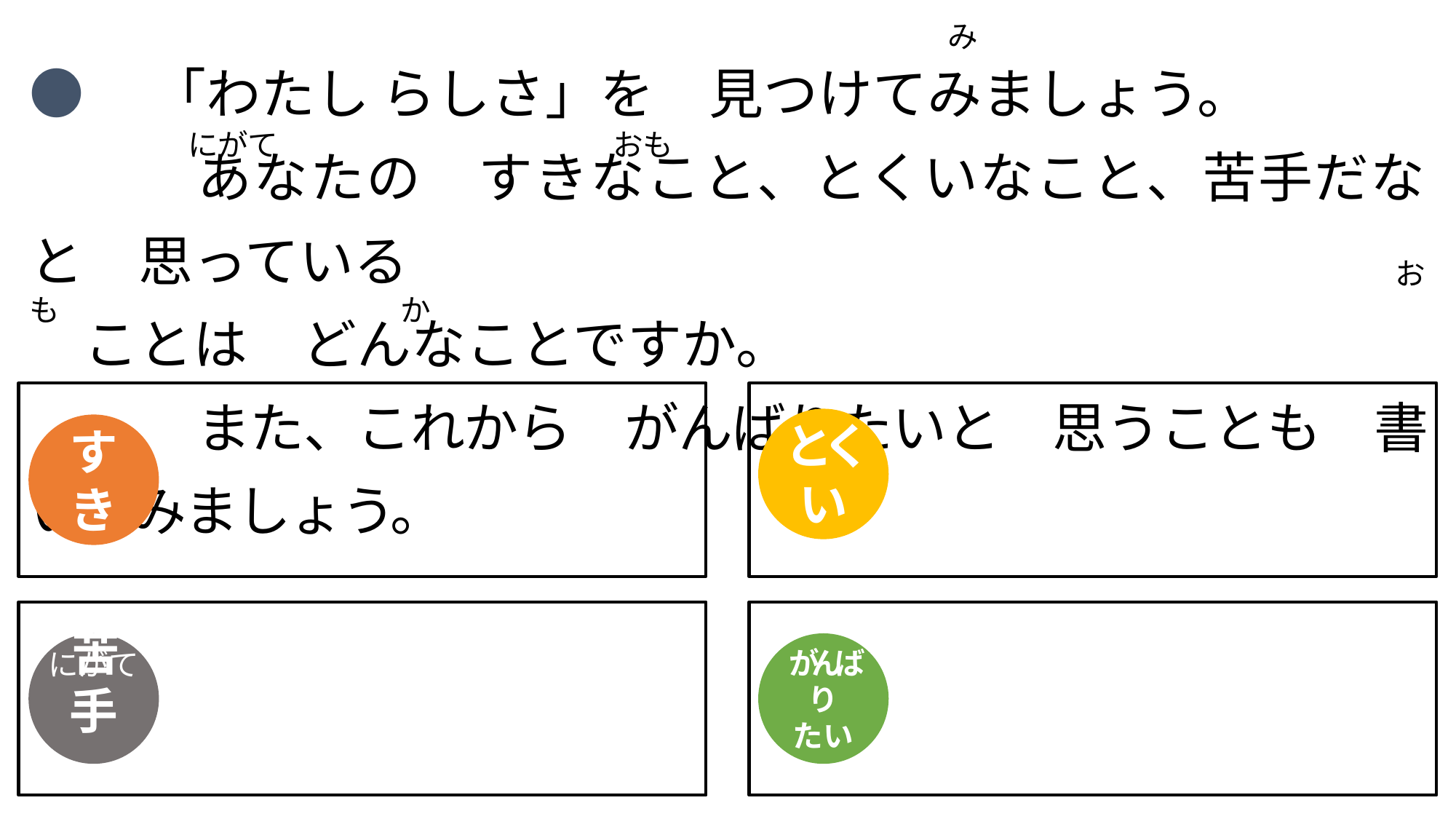

み
●　「わたし らしさ」を　見つけてみましょう。
　　　あなたの　すきなこと、とくいなこと、苦手だなと　思っている
　ことは　どんなことですか。
　　　また、これから　がんばりたいと　思うことも　書いてみましょう。
　　　　　　　　　　　　　　　　　　　　　　　　　　　　　　　　　　　　　　　　　　　　　　　　　　 にがて　　　　　　　　　　　おも

　　　　　　　　　　　　　　　　　　　　　　　　　　　　　　　　　　　　　　　　　　　　おも　　　　　　　　　　　 か

とくい
すき

苦手
がんばり
たい
にがて